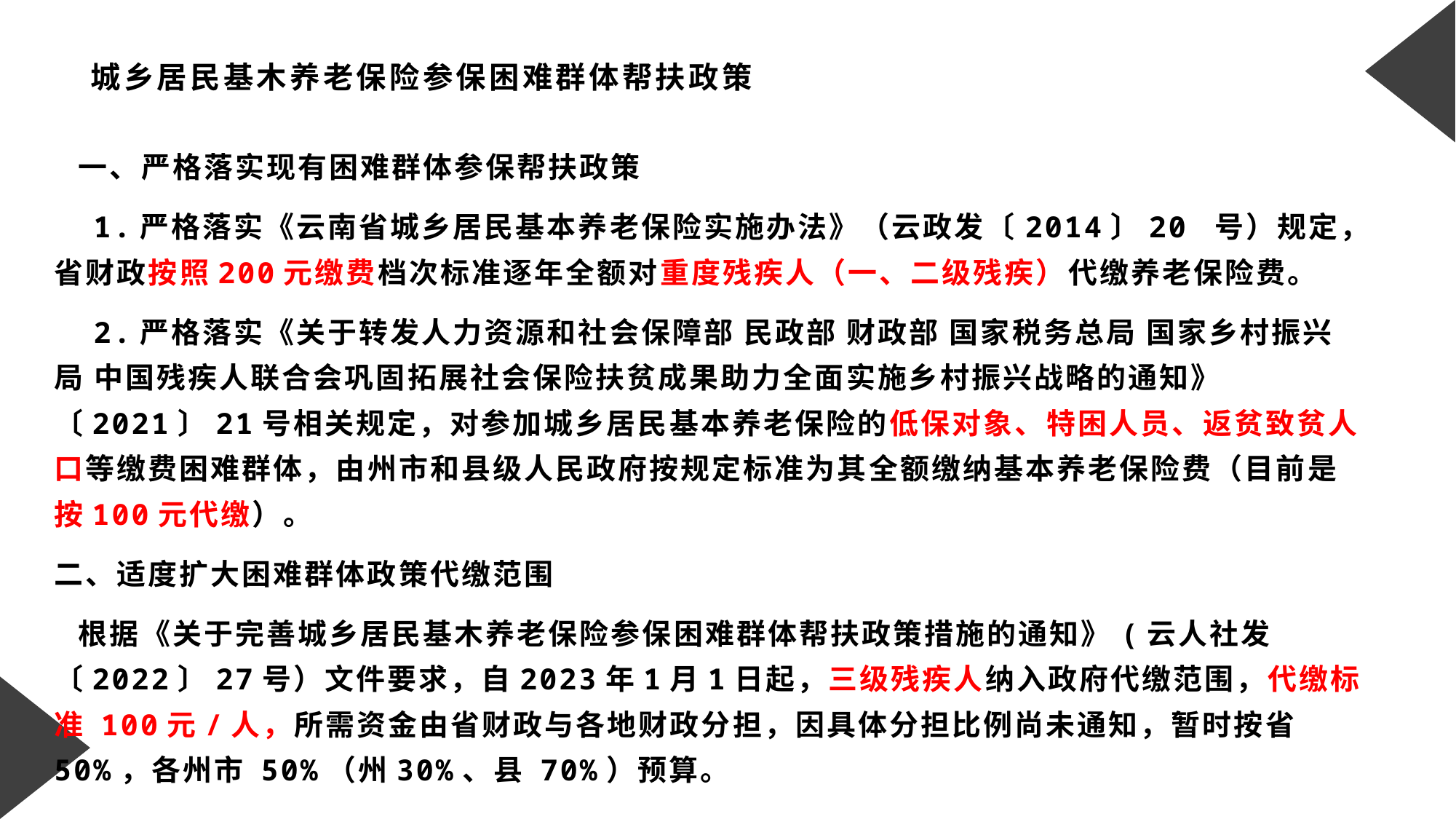

# 城乡居民基木养老保险参保困难群体帮扶政策
  一、严格落实现有困难群体参保帮扶政策
  1.严格落实《云南省城乡居民基本养老保险实施办法》（云政发〔2014〕20 号）规定，省财政按照200元缴费档次标准逐年全额对重度残疾人（一、二级残疾）代缴养老保险费。
  2.严格落实《关于转发人力资源和社会保障部 民政部 财政部 国家税务总局 国家乡村振兴局 中国残疾人联合会巩固拓展社会保险扶贫成果助力全面实施乡村振兴战略的通知》〔2021〕21号相关规定，对参加城乡居民基本养老保险的低保对象、特困人员、返贫致贫人口等缴费困难群体，由州市和县级人民政府按规定标准为其全额缴纳基本养老保险费（目前是按100元代缴）。
二、适度扩大困难群体政策代缴范围
  根据《关于完善城乡居民基木养老保险参保困难群体帮扶政策措施的通知》(云人社发〔2022〕27号）文件要求，自2023年1月1日起，三级残疾人纳入政府代缴范围，代缴标准 100元/人，所需资金由省财政与各地财政分担，因具体分担比例尚未通知，暂时按省50%，各州市 50%（州30%、县 70%）预算。